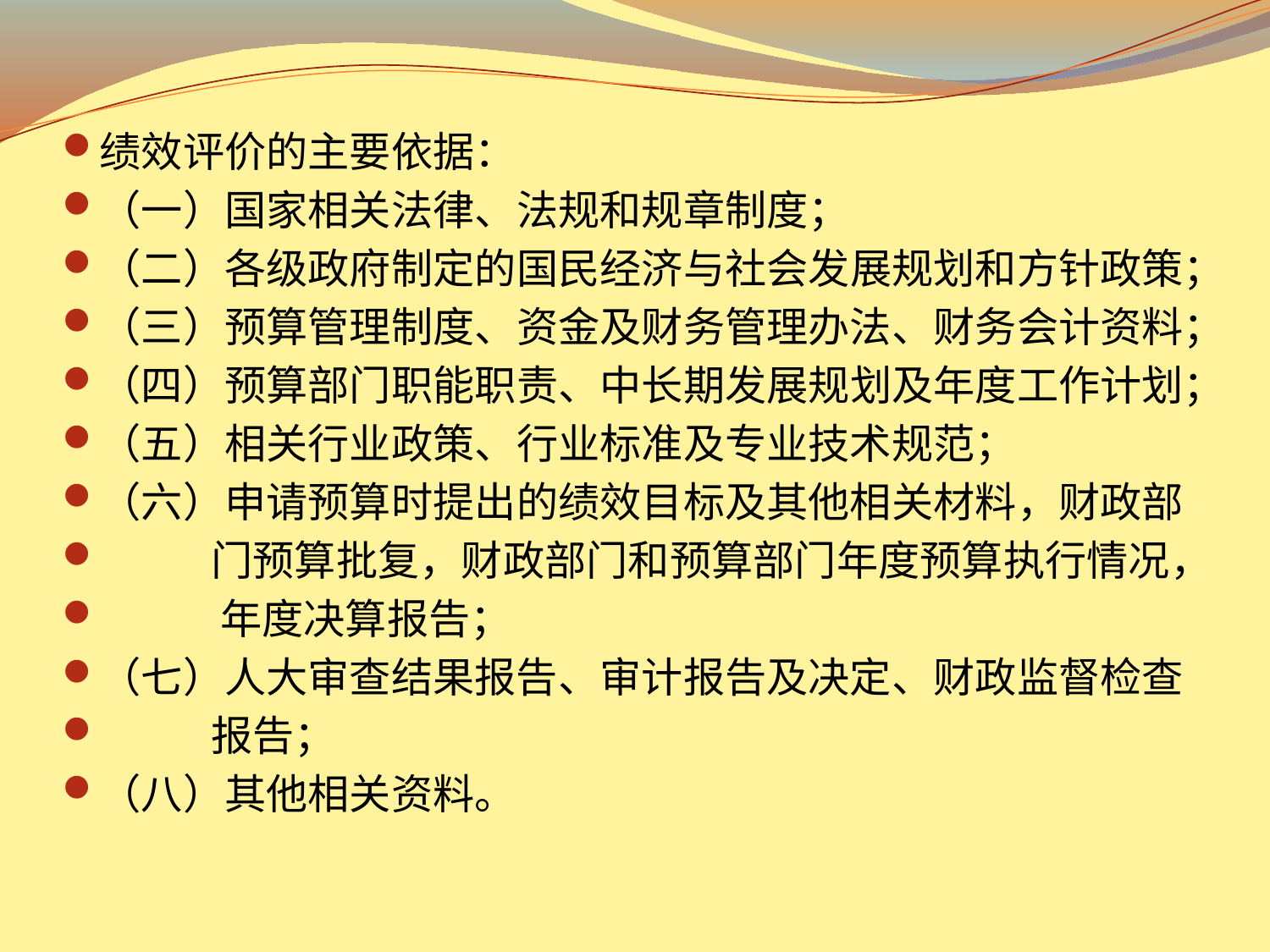

#
绩效评价的主要依据：
（一）国家相关法律、法规和规章制度；
（二）各级政府制定的国民经济与社会发展规划和方针政策；
（三）预算管理制度、资金及财务管理办法、财务会计资料；
（四）预算部门职能职责、中长期发展规划及年度工作计划；
（五）相关行业政策、行业标准及专业技术规范；
（六）申请预算时提出的绩效目标及其他相关材料，财政部
           门预算批复，财政部门和预算部门年度预算执行情况，
            年度决算报告；
（七）人大审查结果报告、审计报告及决定、财政监督检查
           报告；
（八）其他相关资料。